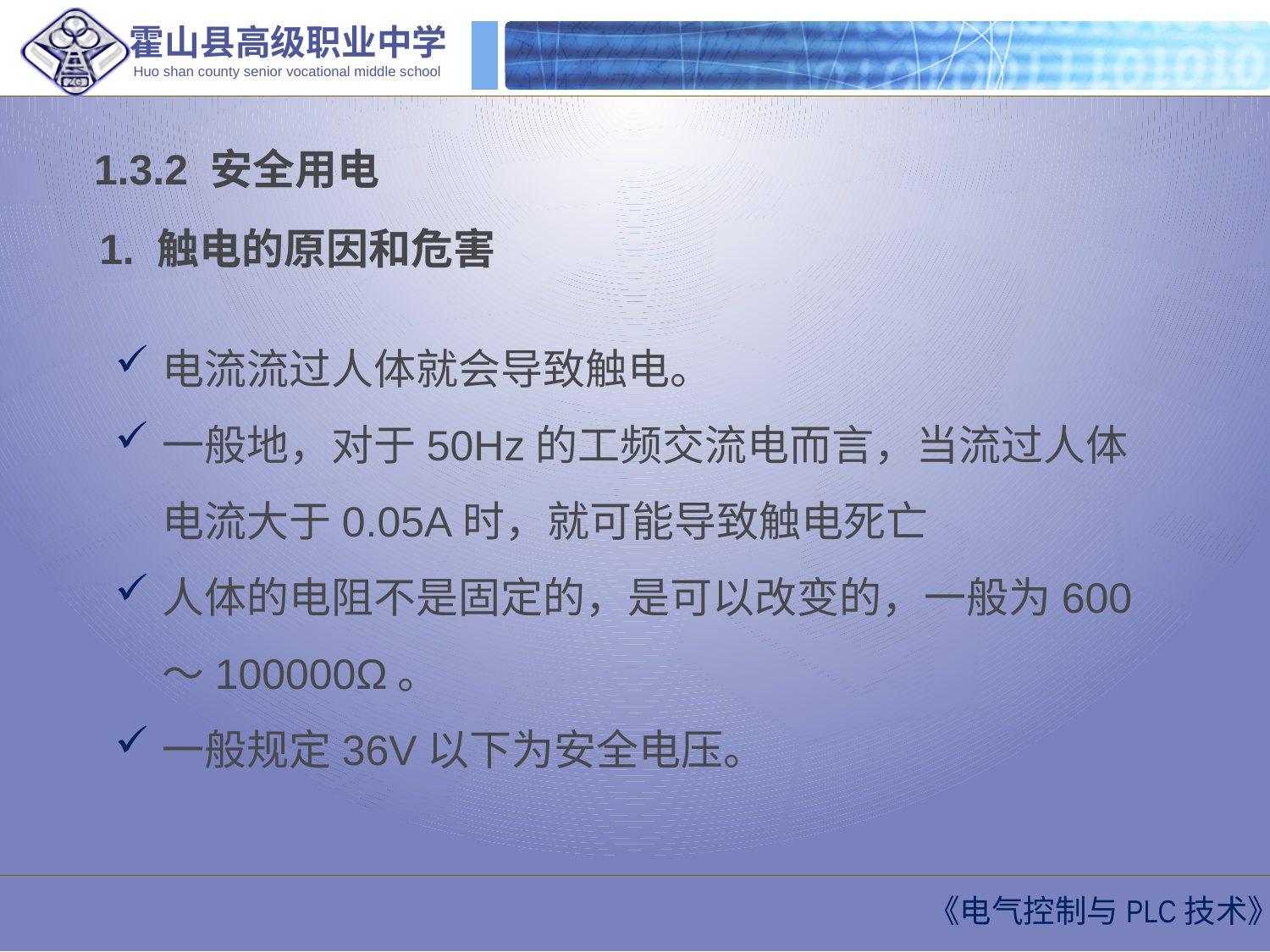

1.3.2 安全用电
1. 触电的原因和危害
电流流过人体就会导致触电。
一般地，对于50Hz的工频交流电而言，当流过人体电流大于0.05A时，就可能导致触电死亡
人体的电阻不是固定的，是可以改变的，一般为600～100000Ω。
一般规定36V以下为安全电压。